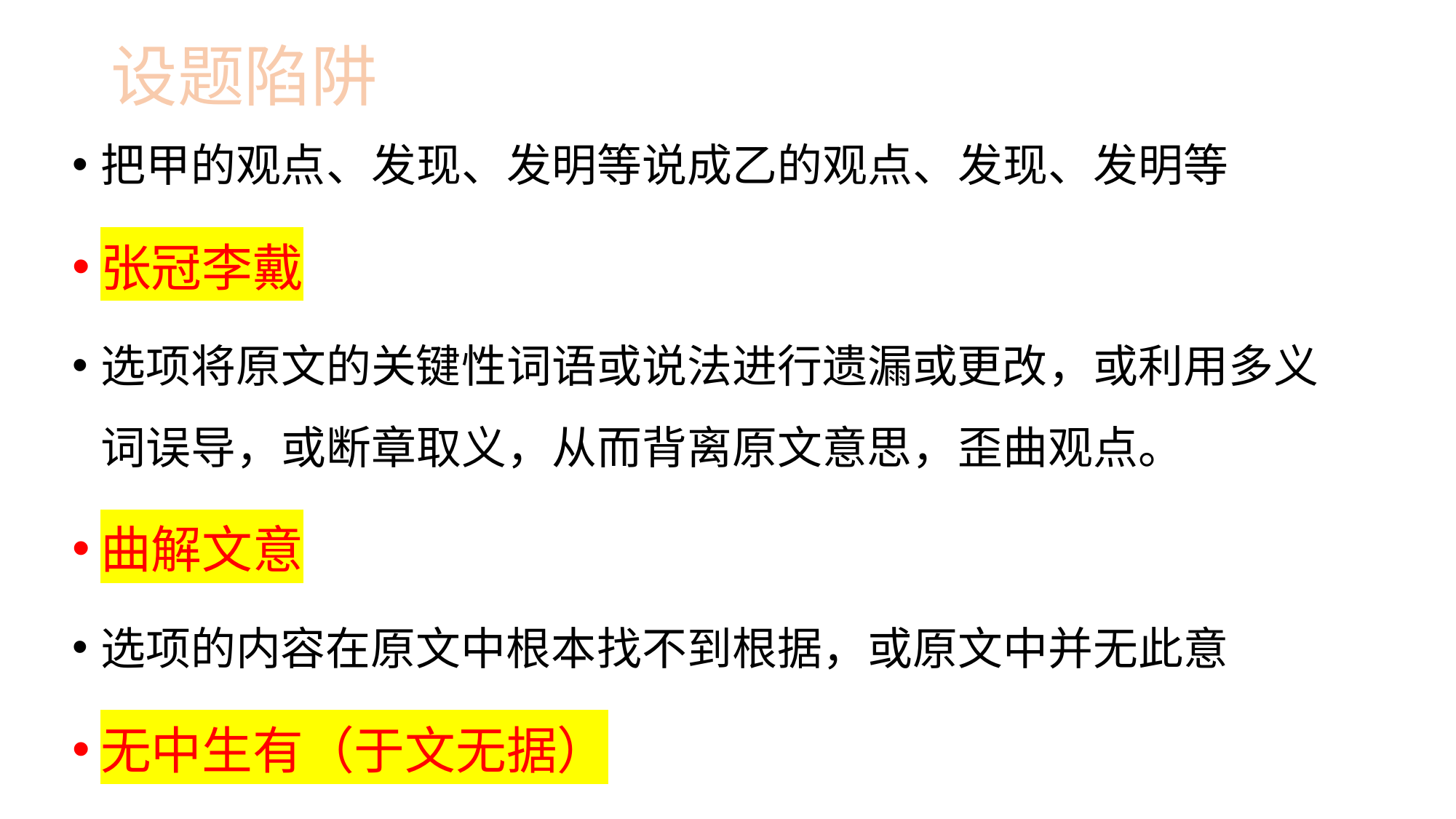

# 设题陷阱
把甲的观点、发现、发明等说成乙的观点、发现、发明等
张冠李戴
选项将原文的关键性词语或说法进行遗漏或更改，或利用多义词误导，或断章取义，从而背离原文意思，歪曲观点。
曲解文意
选项的内容在原文中根本找不到根据，或原文中并无此意
无中生有（于文无据）